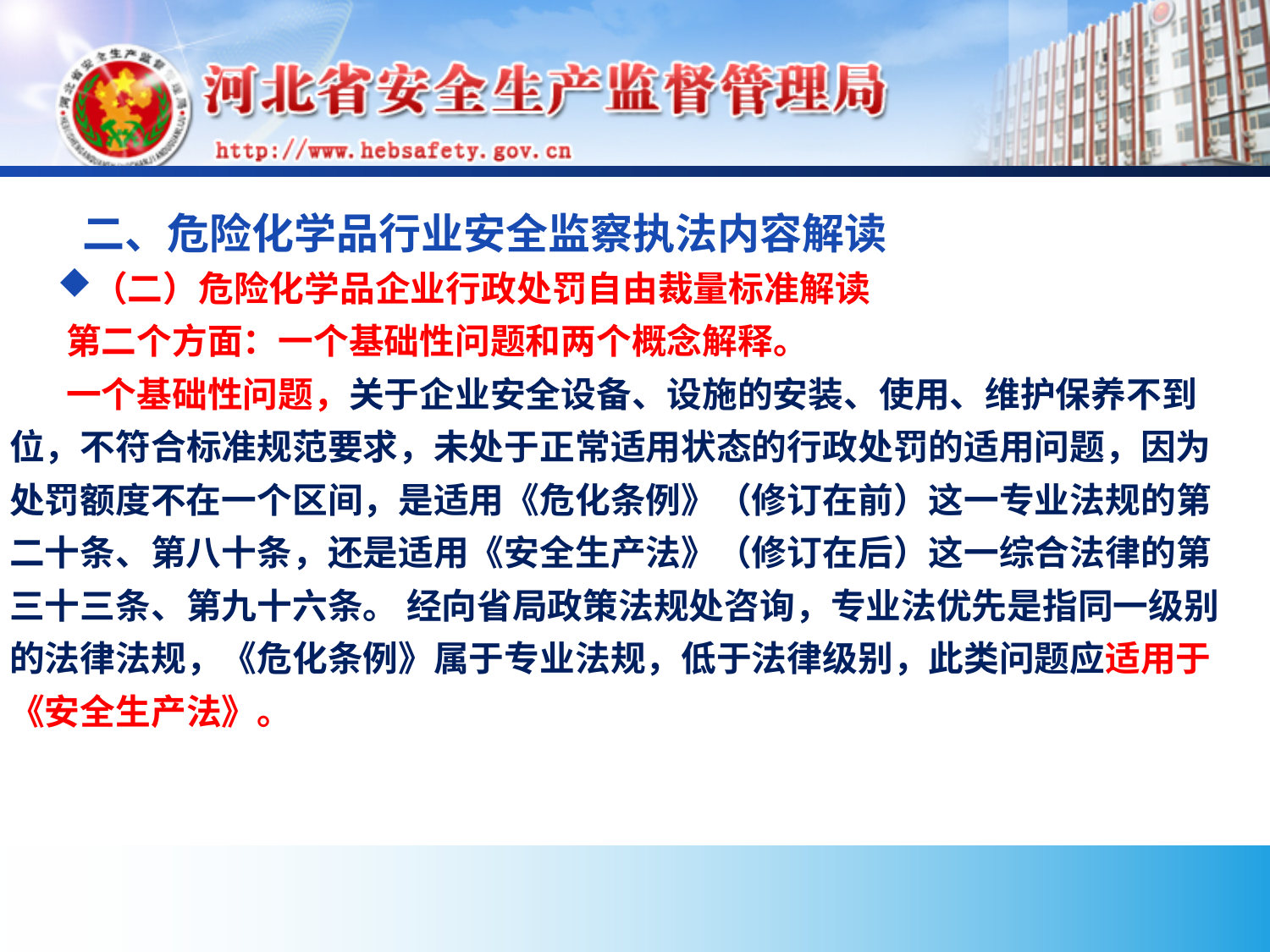

# 二、危险化学品行业安全监察执法内容解读
（二）危险化学品企业行政处罚自由裁量标准解读
      第二个方面：一个基础性问题和两个概念解释。
      一个基础性问题，关于企业安全设备、设施的安装、使用、维护保养不到位，不符合标准规范要求，未处于正常适用状态的行政处罚的适用问题，因为处罚额度不在一个区间，是适用《危化条例》（修订在前）这一专业法规的第二十条、第八十条，还是适用《安全生产法》（修订在后）这一综合法律的第三十三条、第九十六条。 经向省局政策法规处咨询，专业法优先是指同一级别的法律法规，《危化条例》属于专业法规，低于法律级别，此类问题应适用于《安全生产法》。